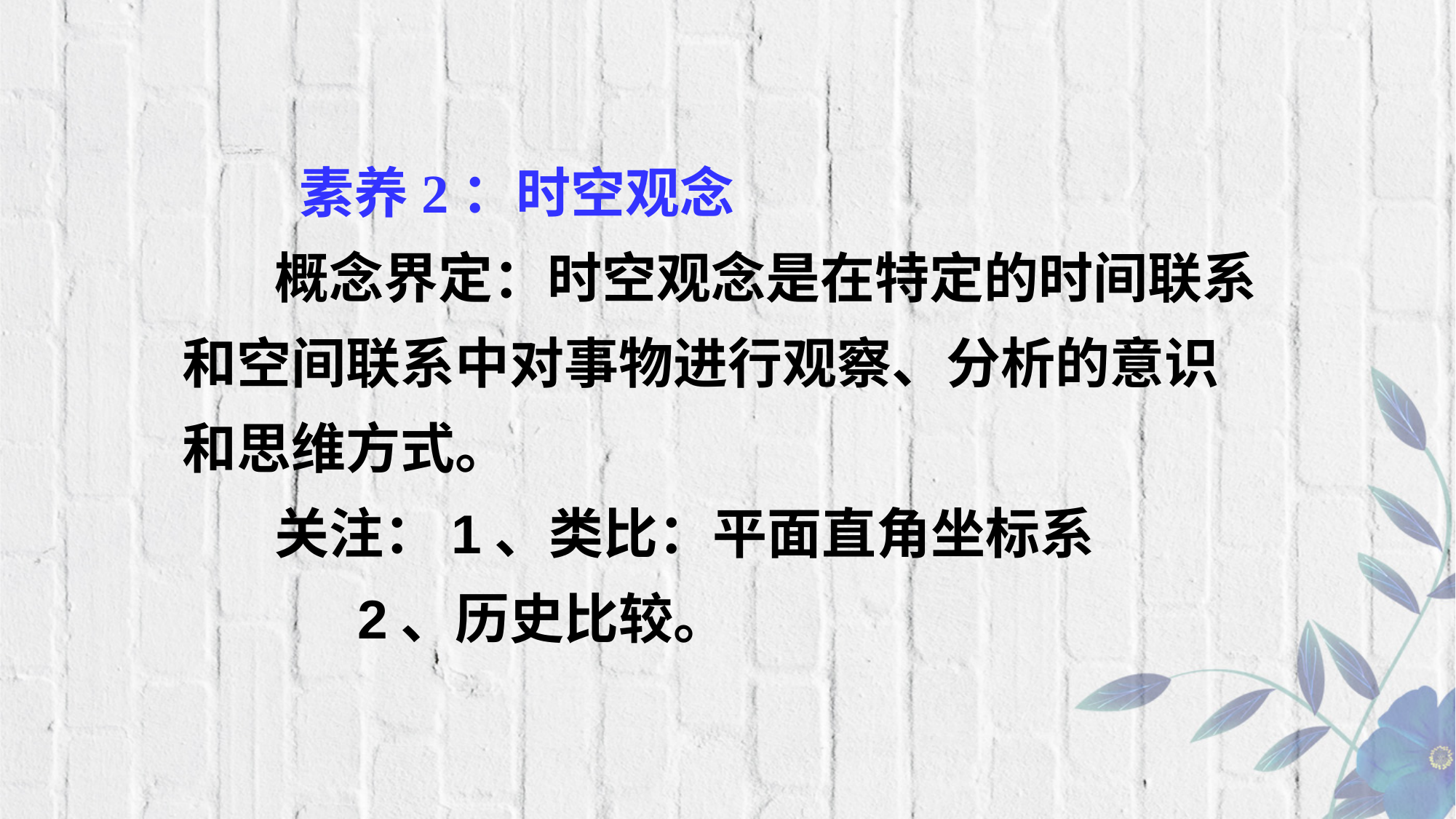

素养2：时空观念
  概念界定：时空观念是在特定的时间联系和空间联系中对事物进行观察、分析的意识和思维方式。
  关注：1、类比：平面直角坐标系
        2、历史比较。